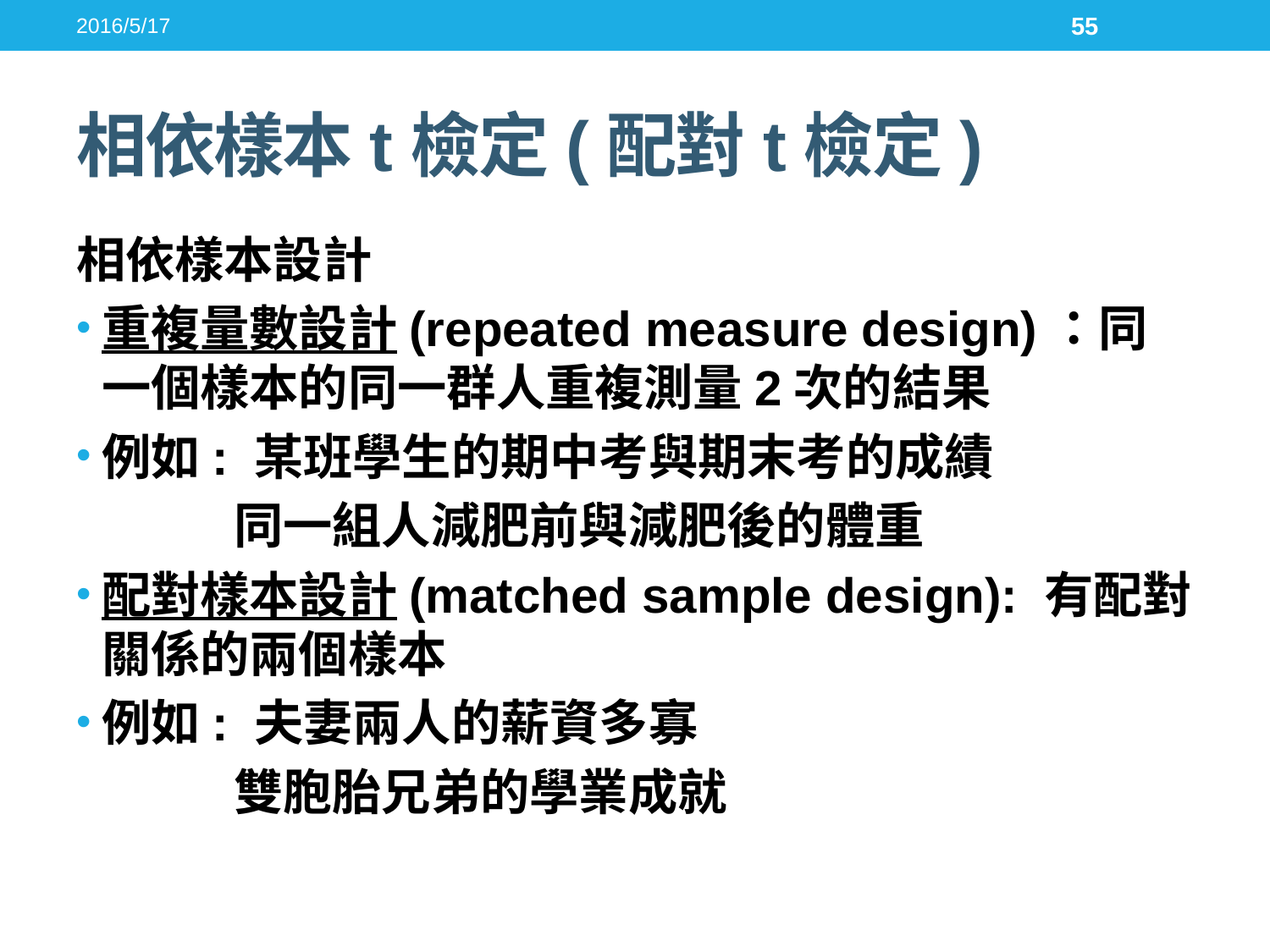

2016/5/17
55
# 相依樣本t檢定(配對t檢定)
相依樣本設計
重複量數設計(repeated measure design)：同一個樣本的同一群人重複測量2次的結果
例如: 某班學生的期中考與期末考的成績
             同一組人減肥前與減肥後的體重
配對樣本設計(matched sample design): 有配對關係的兩個樣本
例如: 夫妻兩人的薪資多寡
             雙胞胎兄弟的學業成就